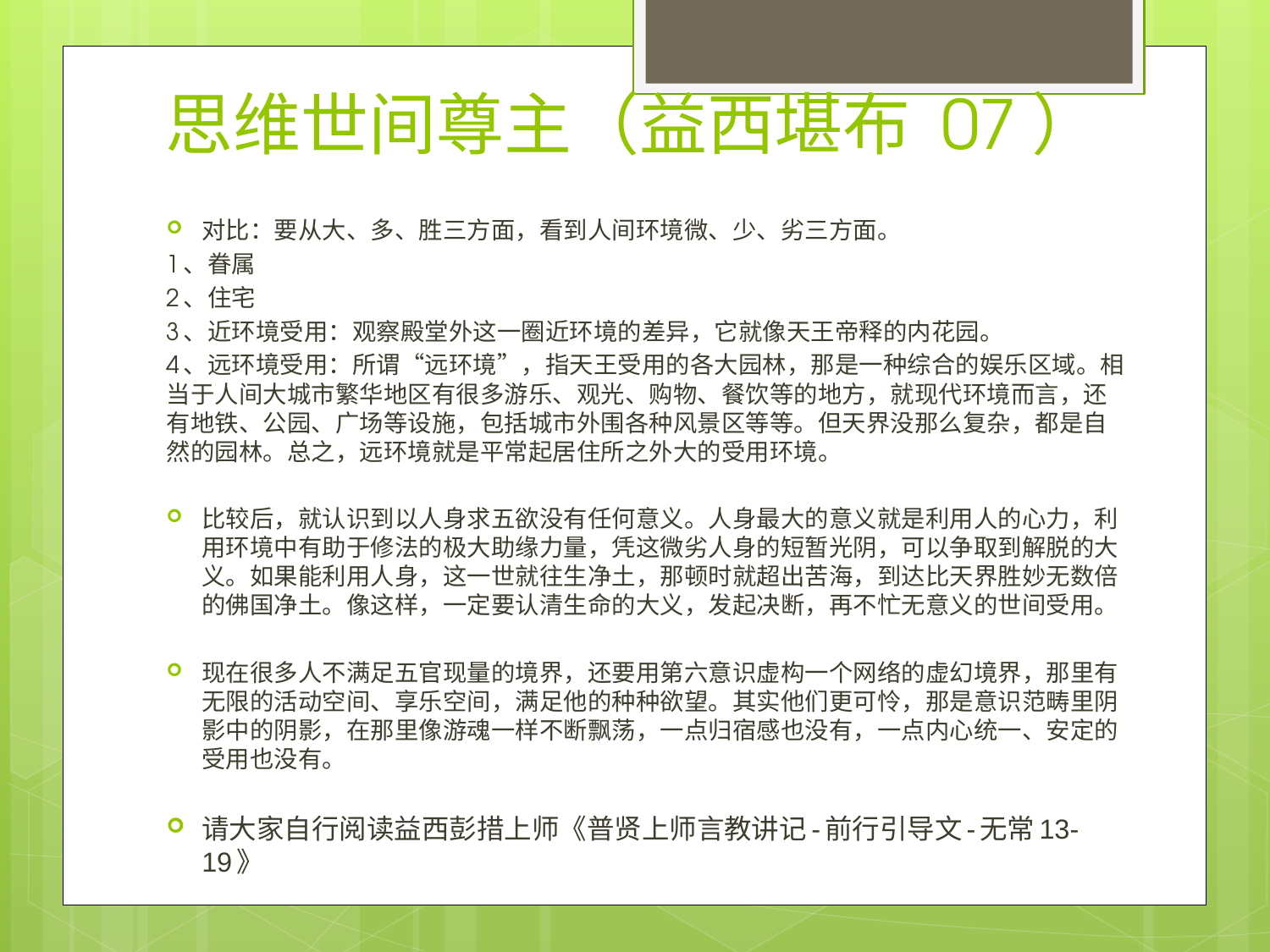

# 思维世间尊主（益西堪布 07）

对比：要从大、多、胜三方面，看到人间环境微、少、劣三方面。
1、眷属
2、住宅
3、近环境受用：观察殿堂外这一圈近环境的差异，它就像天王帝释的内花园。
4、远环境受用：所谓“远环境”，指天王受用的各大园林，那是一种综合的娱乐区域。相当于人间大城市繁华地区有很多游乐、观光、购物、餐饮等的地方，就现代环境而言，还有地铁、公园、广场等设施，包括城市外围各种风景区等等。但天界没那么复杂，都是自然的园林。总之，远环境就是平常起居住所之外大的受用环境。

比较后，就认识到以人身求五欲没有任何意义。人身最大的意义就是利用人的心力，利用环境中有助于修法的极大助缘力量，凭这微劣人身的短暂光阴，可以争取到解脱的大义。如果能利用人身，这一世就往生净土，那顿时就超出苦海，到达比天界胜妙无数倍的佛国净土。像这样，一定要认清生命的大义，发起决断，再不忙无意义的世间受用。

现在很多人不满足五官现量的境界，还要用第六意识虚构一个网络的虚幻境界，那里有无限的活动空间、享乐空间，满足他的种种欲望。其实他们更可怜，那是意识范畴里阴影中的阴影，在那里像游魂一样不断飘荡，一点归宿感也没有，一点内心统一、安定的受用也没有。

请大家自行阅读益西彭措上师《普贤上师言教讲记-前行引导文-无常13-19》